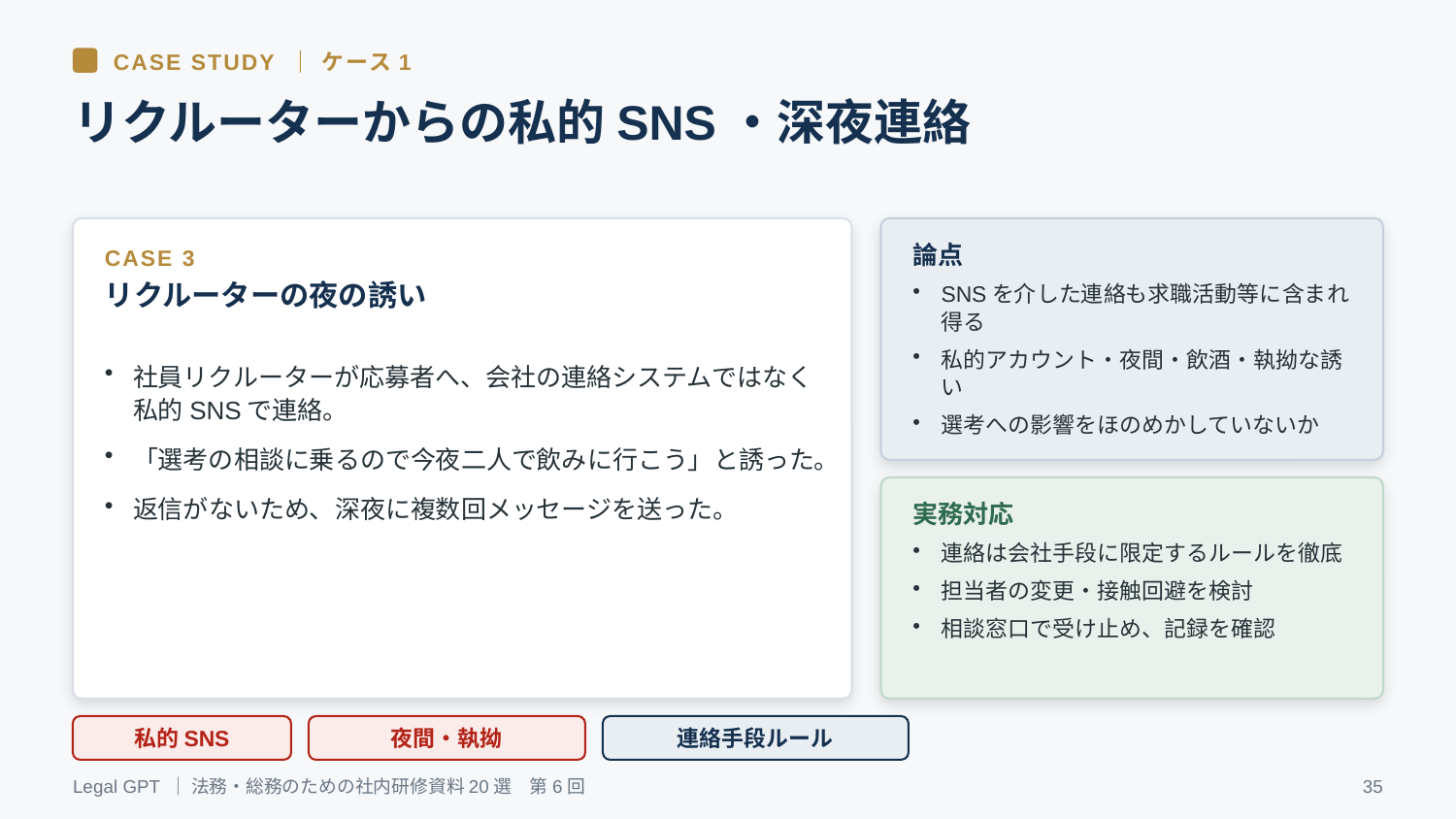

CASE STUDY ｜ ケース1

リクルーターからの私的SNS・深夜連絡

論点
CASE 3
リクルーターの夜の誘い
SNSを介した連絡も求職活動等に含まれ得る
私的アカウント・夜間・飲酒・執拗な誘い
選考への影響をほのめかしていないか
社員リクルーターが応募者へ、会社の連絡システムではなく私的SNSで連絡。
「選考の相談に乗るので今夜二人で飲みに行こう」と誘った。
返信がないため、深夜に複数回メッセージを送った。

実務対応
連絡は会社手段に限定するルールを徹底
担当者の変更・接触回避を検討
相談窓口で受け止め、記録を確認

私的SNS

夜間・執拗

連絡手段ルール
Legal GPT ｜ 法務・総務のための社内研修資料20選　第6回
35